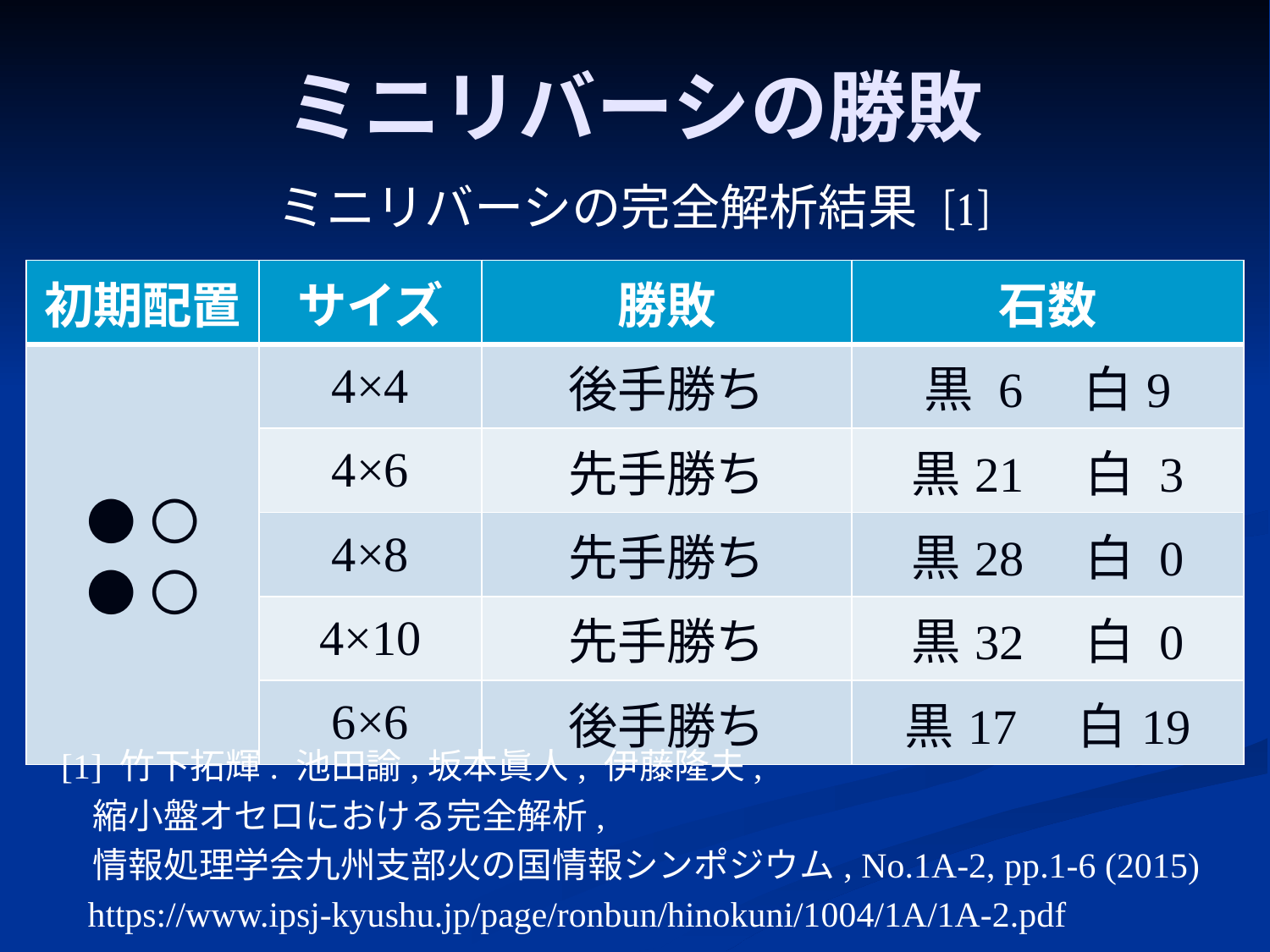

# ミニリバーシの勝敗
ミニリバーシの完全解析結果 [1]
| 初期配置 | サイズ | 勝敗 | 石数 |
| --- | --- | --- | --- |
| ●〇 ●〇 | 4×4 | 後手勝ち | 黒 6　白9 |
|  | 4×6 | 先手勝ち | 黒21　白 3 |
|  | 4×8 | 先手勝ち | 黒28　白 0 |
|  | 4×10 | 先手勝ち | 黒32　白 0 |
|  | 6×6 | 後手勝ち | 黒17　白19 |
[1] 竹下拓輝. 池田諭,坂本眞人, 伊藤隆夫,
   縮小盤オセロにおける完全解析,
   情報処理学会九州支部火の国情報シンポジウム, No.1A-2, pp.1-6 (2015)
   https://www.ipsj-kyushu.jp/page/ronbun/hinokuni/1004/1A/1A-2.pdf